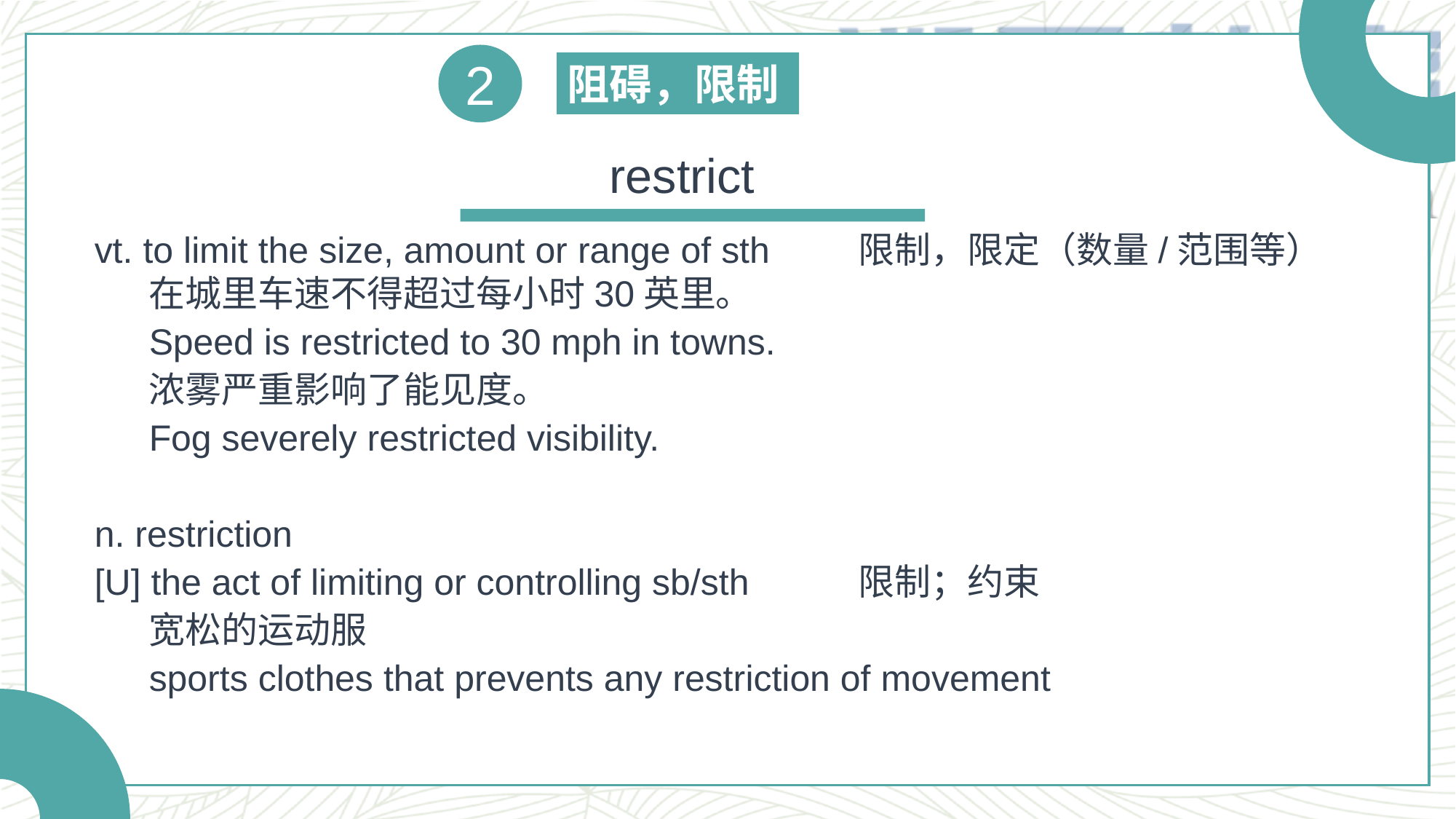

2
阻碍，限制
restrict

vt. to limit the size, amount or range of sth	限制，限定（数量/范围等）
在城里车速不得超过每小时30英里。
Speed is restricted to 30 mph in towns.
浓雾严重影响了能见度。
Fog severely restricted visibility.

n. restriction
[U] the act of limiting or controlling sb/sth	限制；约束
宽松的运动服
sports clothes that prevents any restriction of movement